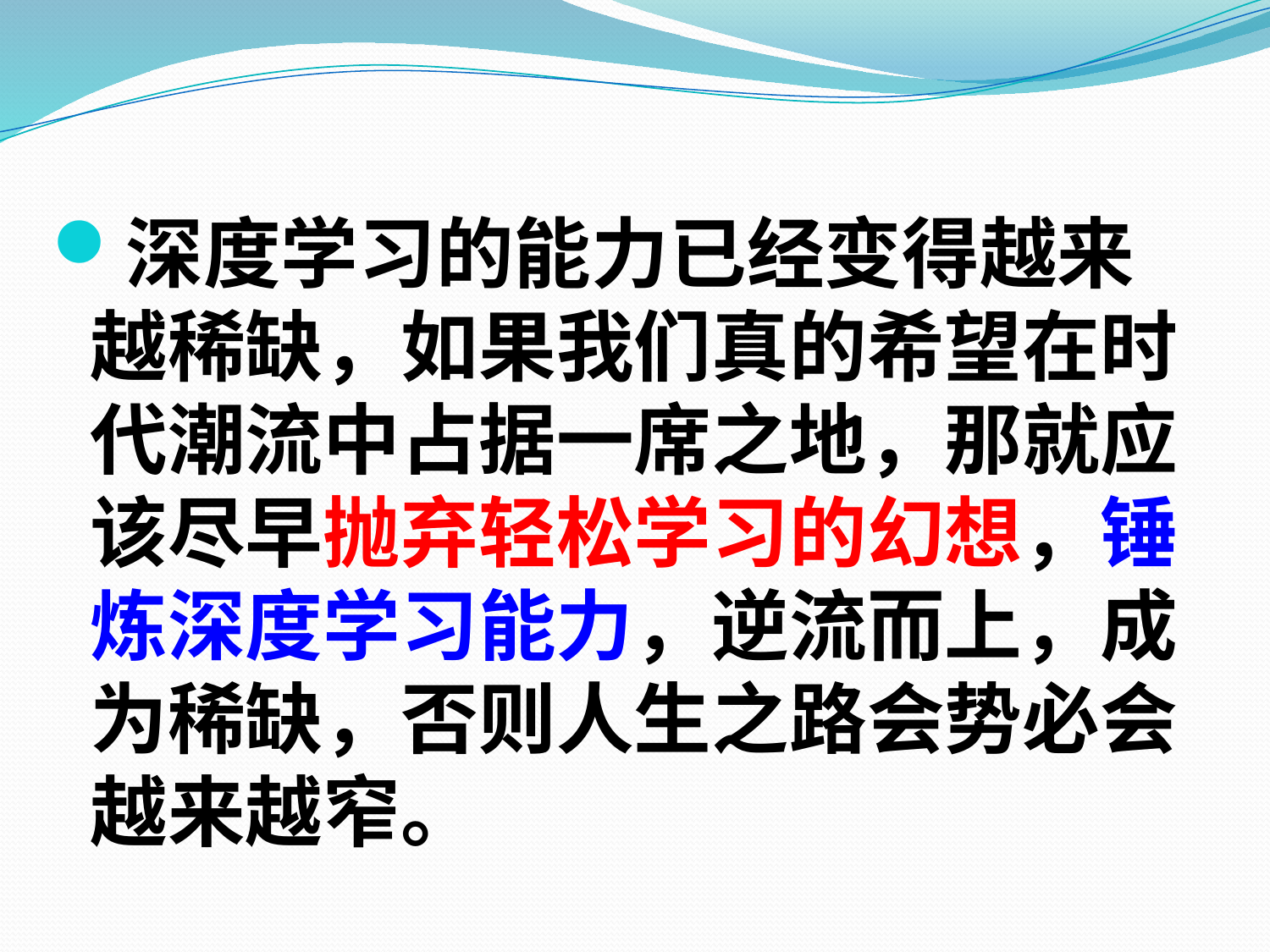

深度学习的能力已经变得越来越稀缺，如果我们真的希望在时代潮流中占据一席之地，那就应该尽早抛弃轻松学习的幻想，锤炼深度学习能力，逆流而上，成为稀缺，否则人生之路会势必会越来越窄。